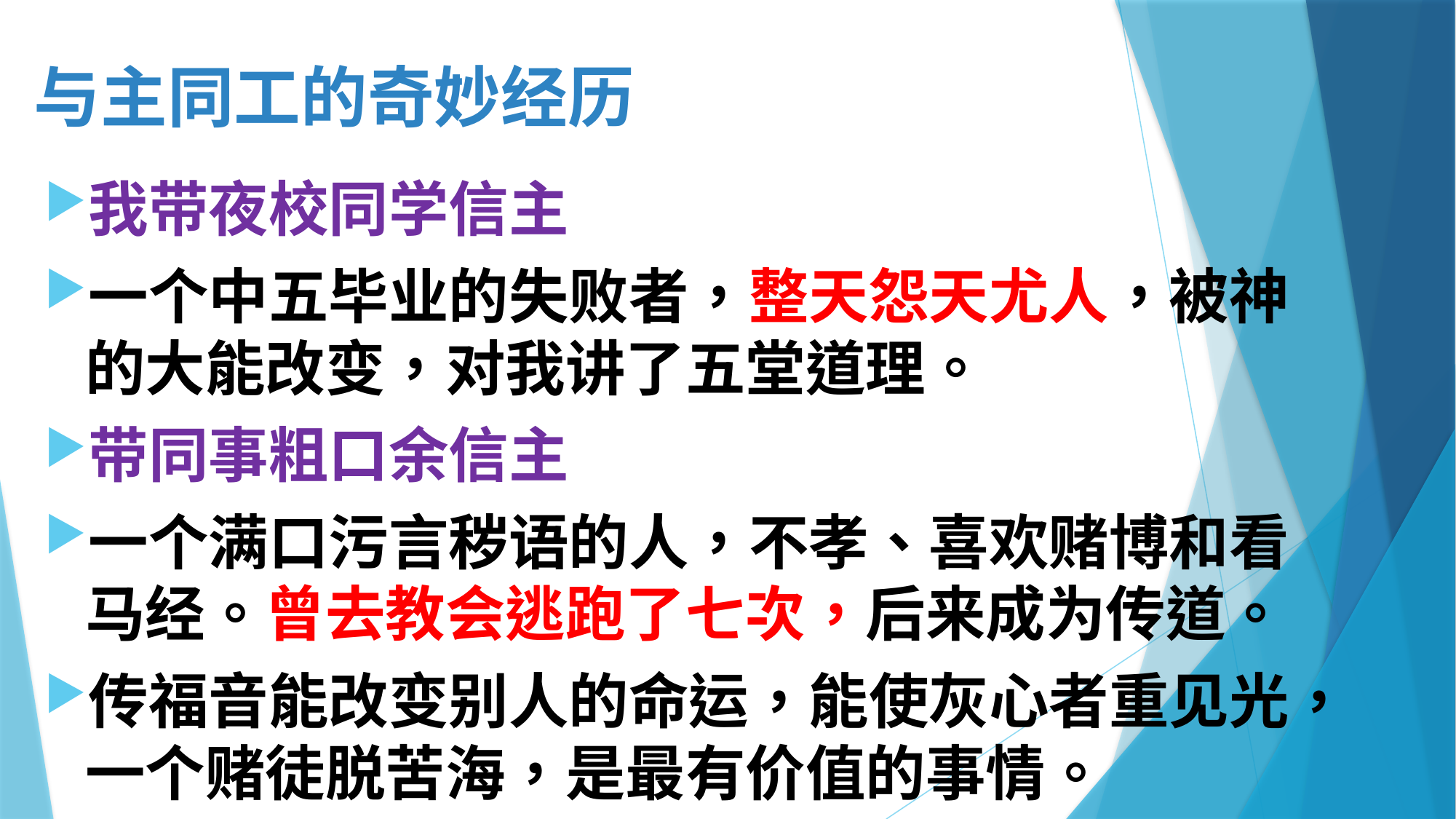

# 与主同工的奇妙经历
我带夜校同学信主
一个中五毕业的失败者，整天怨天尤人，被神的大能改变，对我讲了五堂道理。
带同事粗口余信主
一个满口污言秽语的人，不孝、喜欢赌博和看马经。曾去教会逃跑了七次，后来成为传道。
传福音能改变别人的命运，能使灰心者重见光，一个赌徒脱苦海，是最有价值的事情。